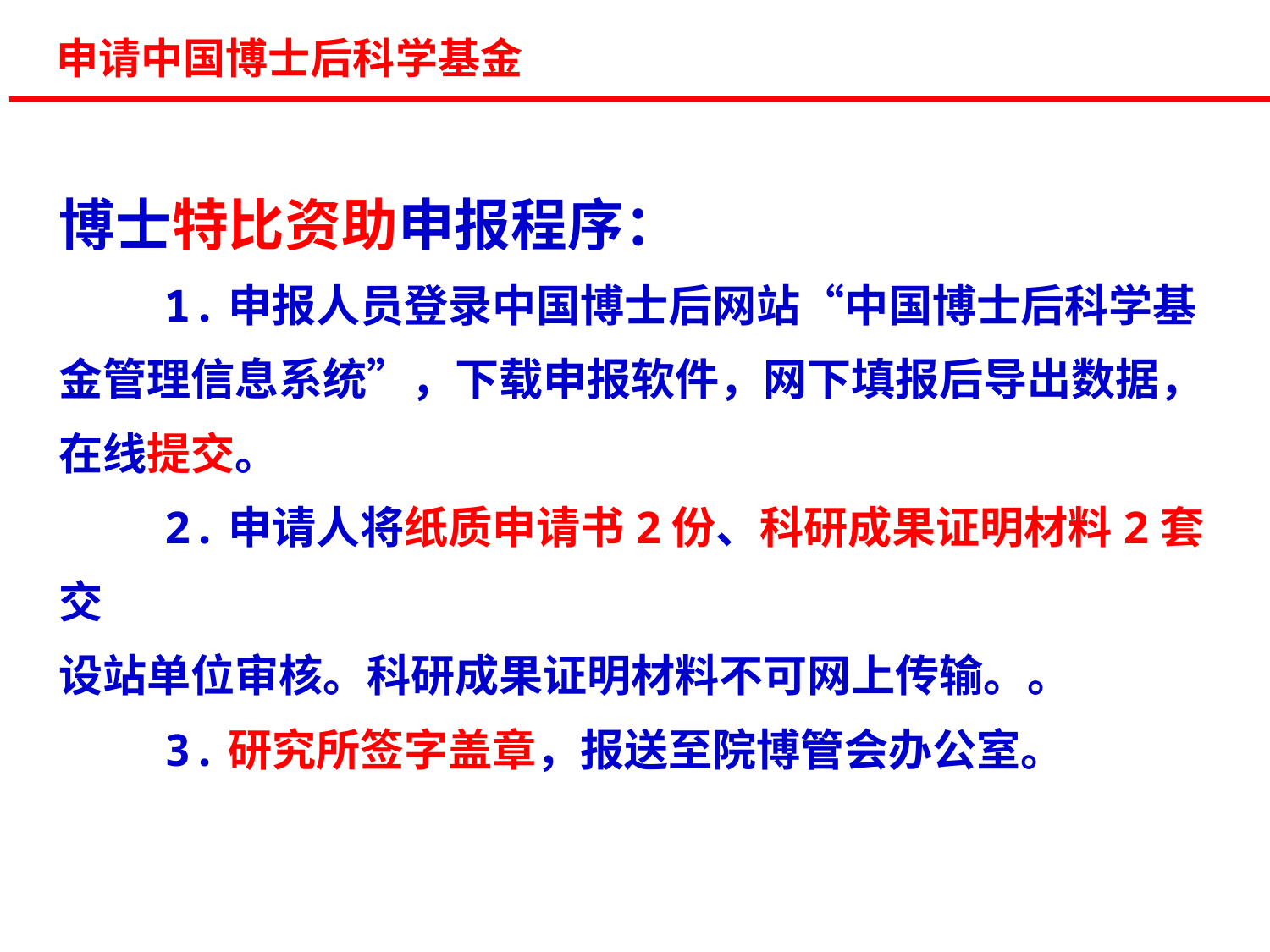

申请中国博士后科学基金

博士特比资助申报程序：
    1.申报人员登录中国博士后网站“中国博士后科学基金管理信息系统”，下载申报软件，网下填报后导出数据，在线提交。
    2.申请人将纸质申请书2份、科研成果证明材料2套交
设站单位审核。科研成果证明材料不可网上传输。。
    3.研究所签字盖章，报送至院博管会办公室。